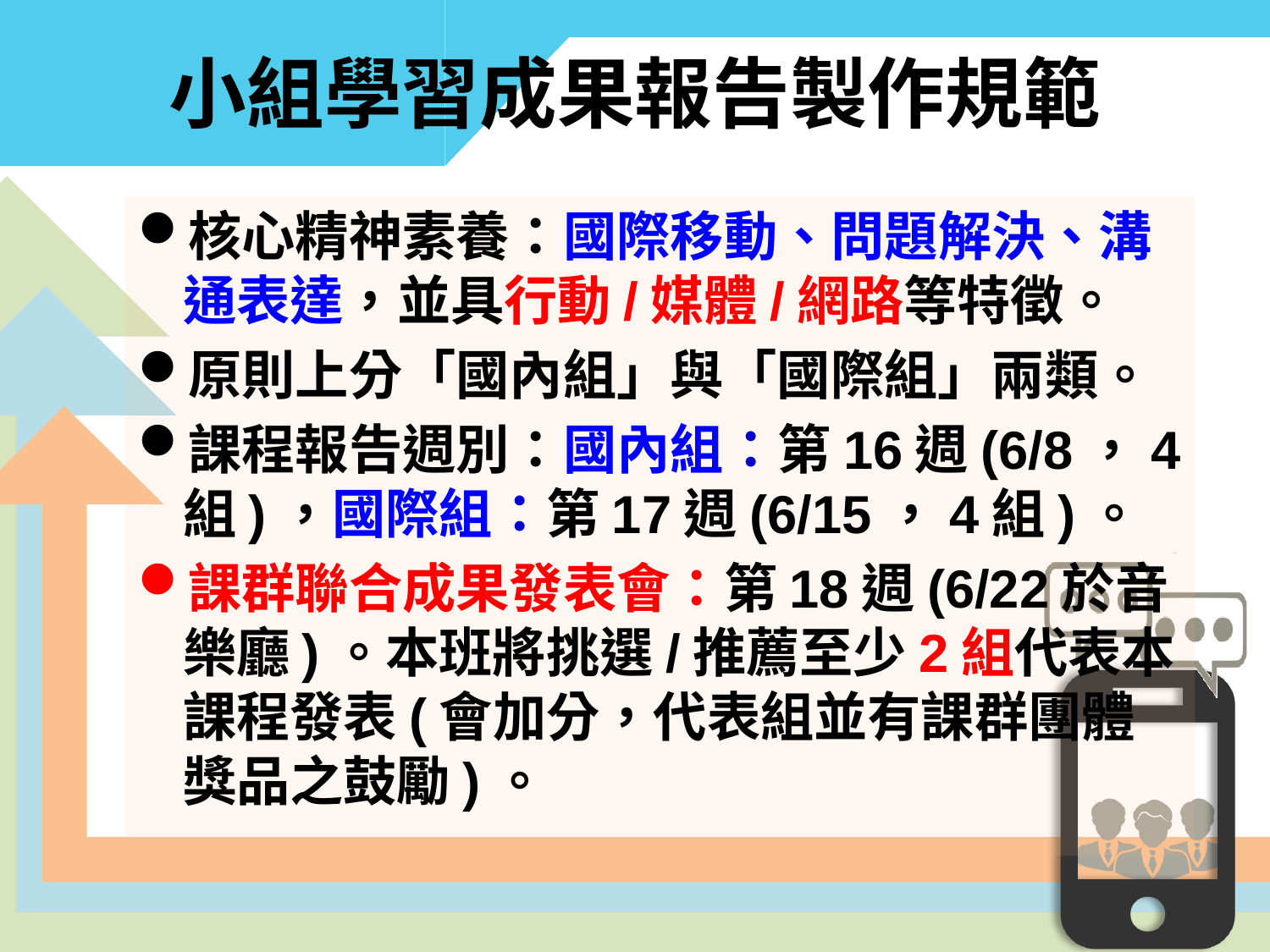

# 小組學習成果報告製作規範
核心精神素養：國際移動、問題解決、溝通表達，並具行動/媒體/網路等特徵。
原則上分「國內組」與「國際組」兩類。
課程報告週別：國內組：第16週(6/8，4組)，國際組：第17週(6/15，4組)。
課群聯合成果發表會：第18週(6/22於音樂廳)。本班將挑選/推薦至少2組代表本課程發表(會加分，代表組並有課群團體獎品之鼓勵)。